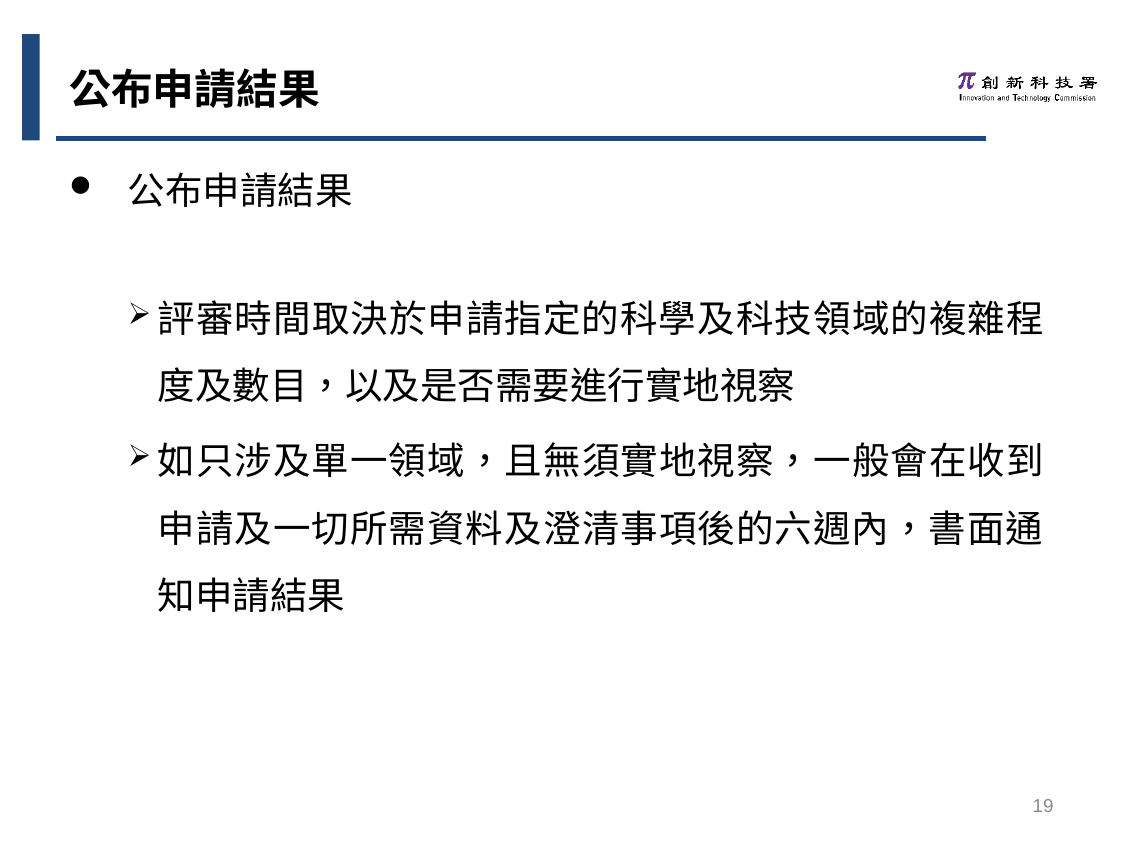

公布申請結果

公布申請結果

評審時間取決於申請指定的科學及科技領域的複雜程度及數目，以及是否需要進行實地視察
如只涉及單一領域，且無須實地視察，一般會在收到申請及一切所需資料及澄清事項後的六週內，書面通知申請結果

19